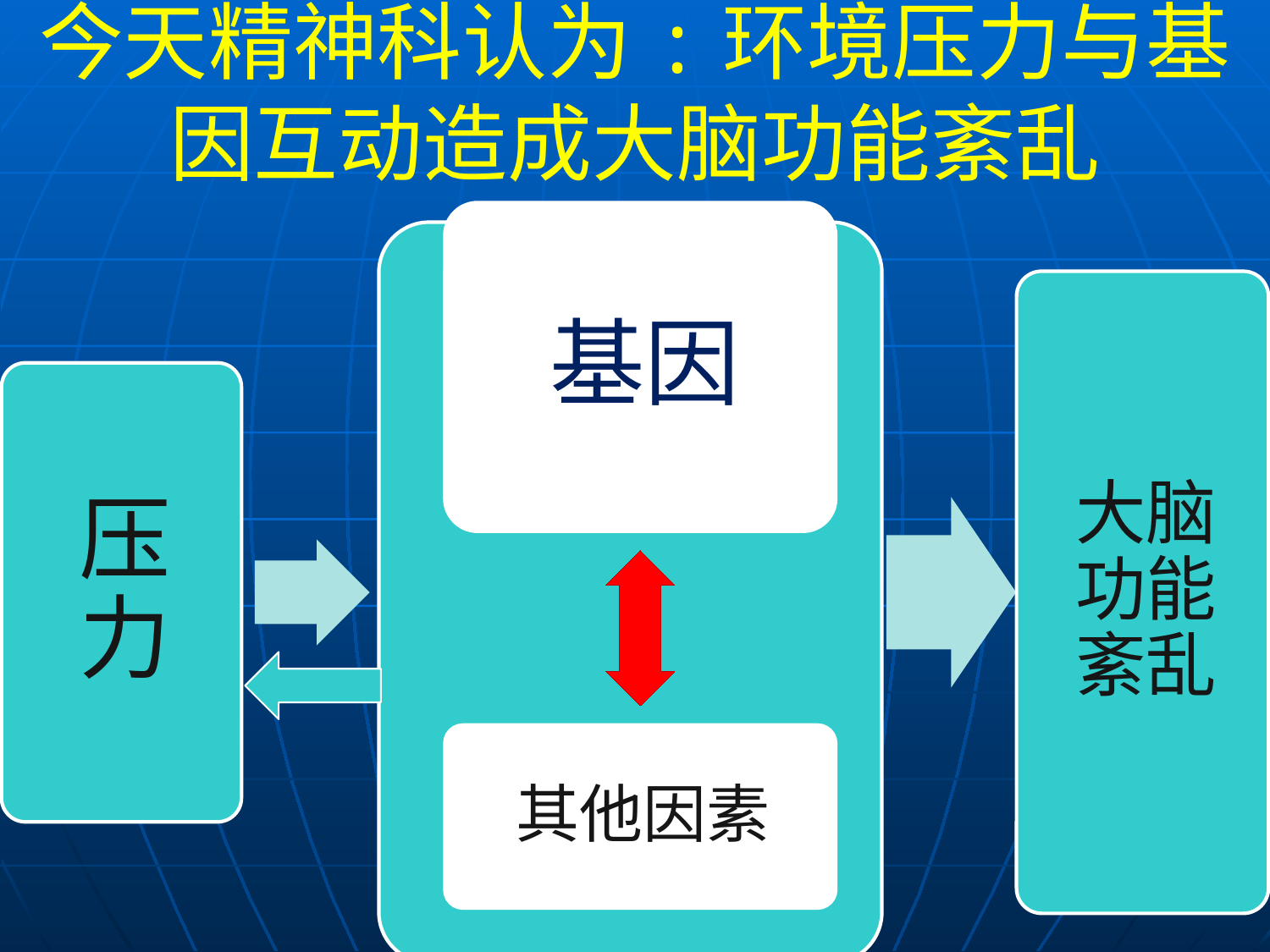

今天精神科认为:环境压力与基因互动造成大脑功能紊乱
压力

大脑功能紊乱
基因

其他因素